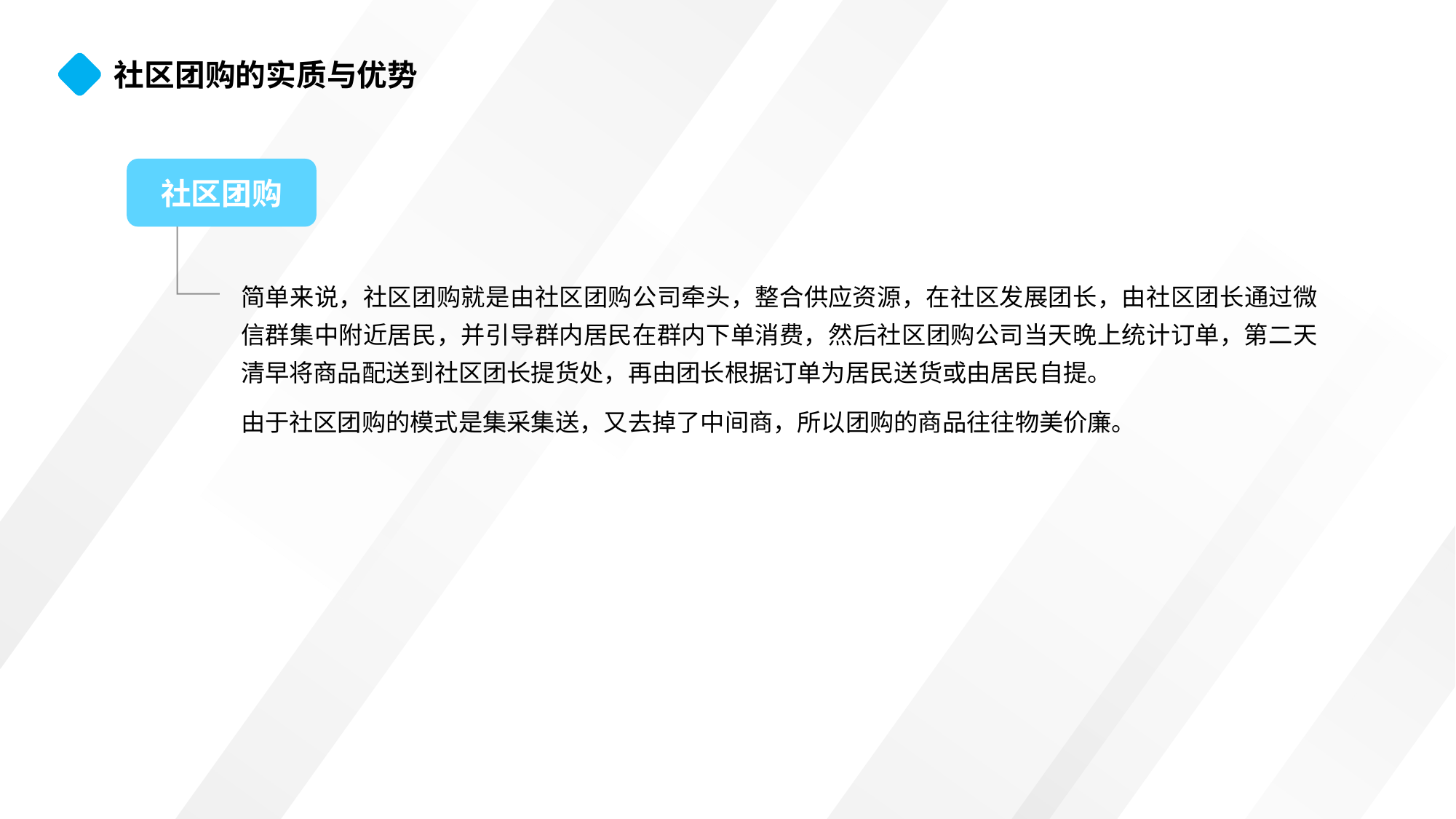

社区团购的实质与优势

社区团购

简单来说，社区团购就是由社区团购公司牵头，整合供应资源，在社区发展团长，由社区团长通过微信群集中附近居民，并引导群内居民在群内下单消费，然后社区团购公司当天晚上统计订单，第二天清早将商品配送到社区团长提货处，再由团长根据订单为居民送货或由居民自提。
由于社区团购的模式是集采集送，又去掉了中间商，所以团购的商品往往物美价廉。